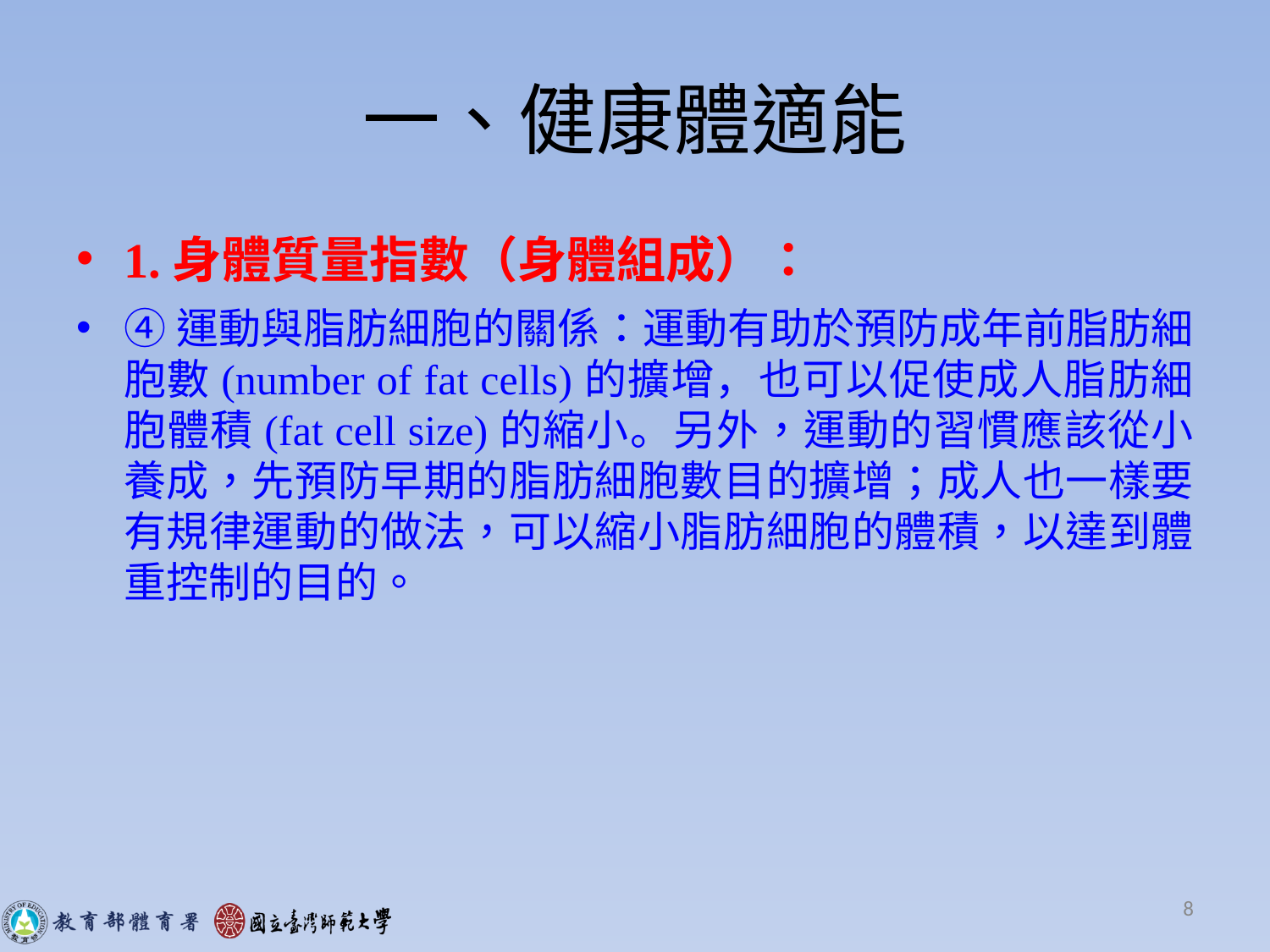

# 一、健康體適能
1.身體質量指數（身體組成）：
④運動與脂肪細胞的關係：運動有助於預防成年前脂肪細胞數(number of fat cells)的擴增，也可以促使成人脂肪細胞體積(fat cell size)的縮小。另外，運動的習慣應該從小養成，先預防早期的脂肪細胞數目的擴增；成人也一樣要有規律運動的做法，可以縮小脂肪細胞的體積，以達到體重控制的目的。

8